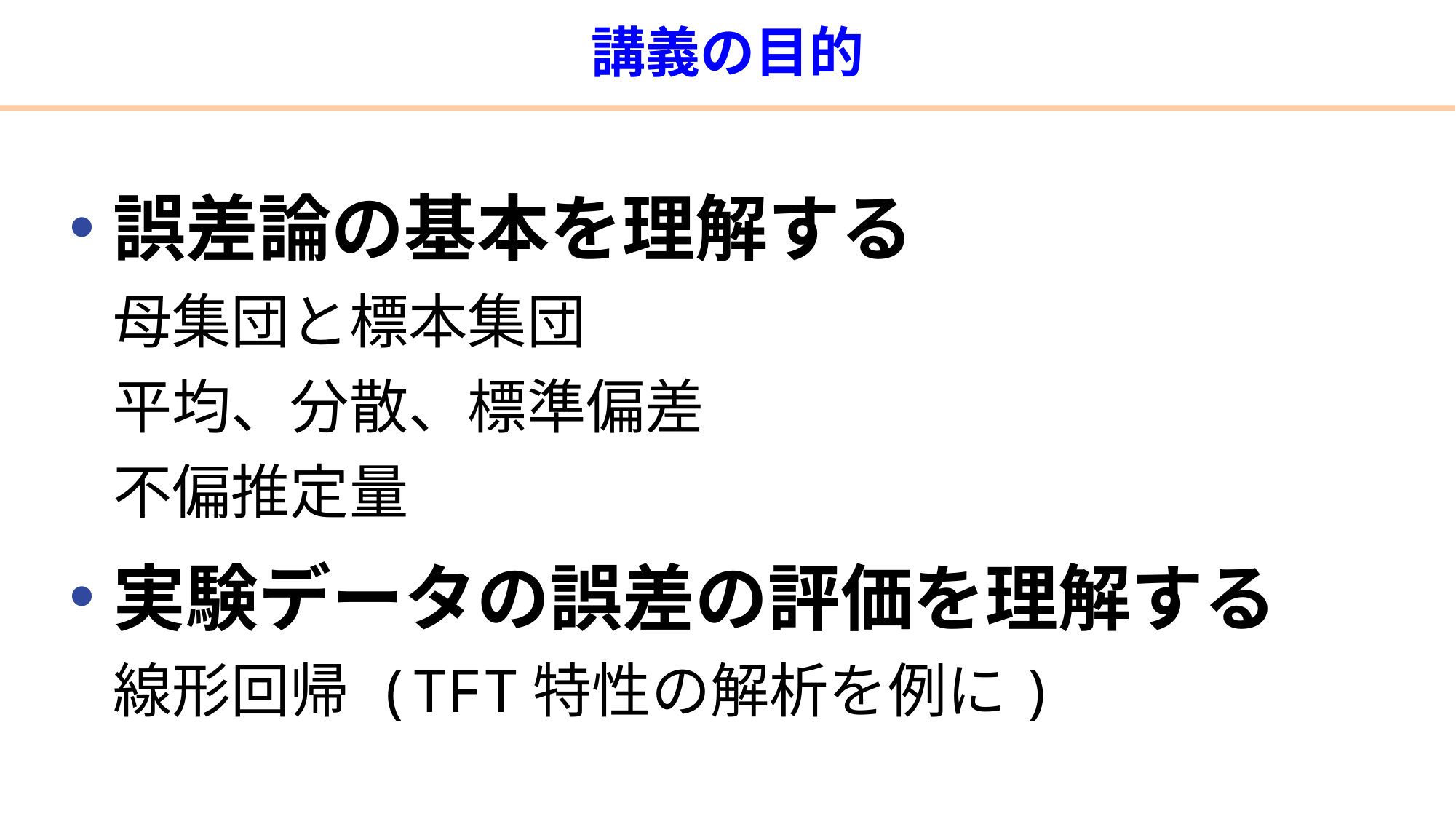

# 講義の目的
誤差論の基本を理解する
母集団と標本集団
平均、分散、標準偏差
不偏推定量
実験データの誤差の評価を理解する
線形回帰 (TFT特性の解析を例に)